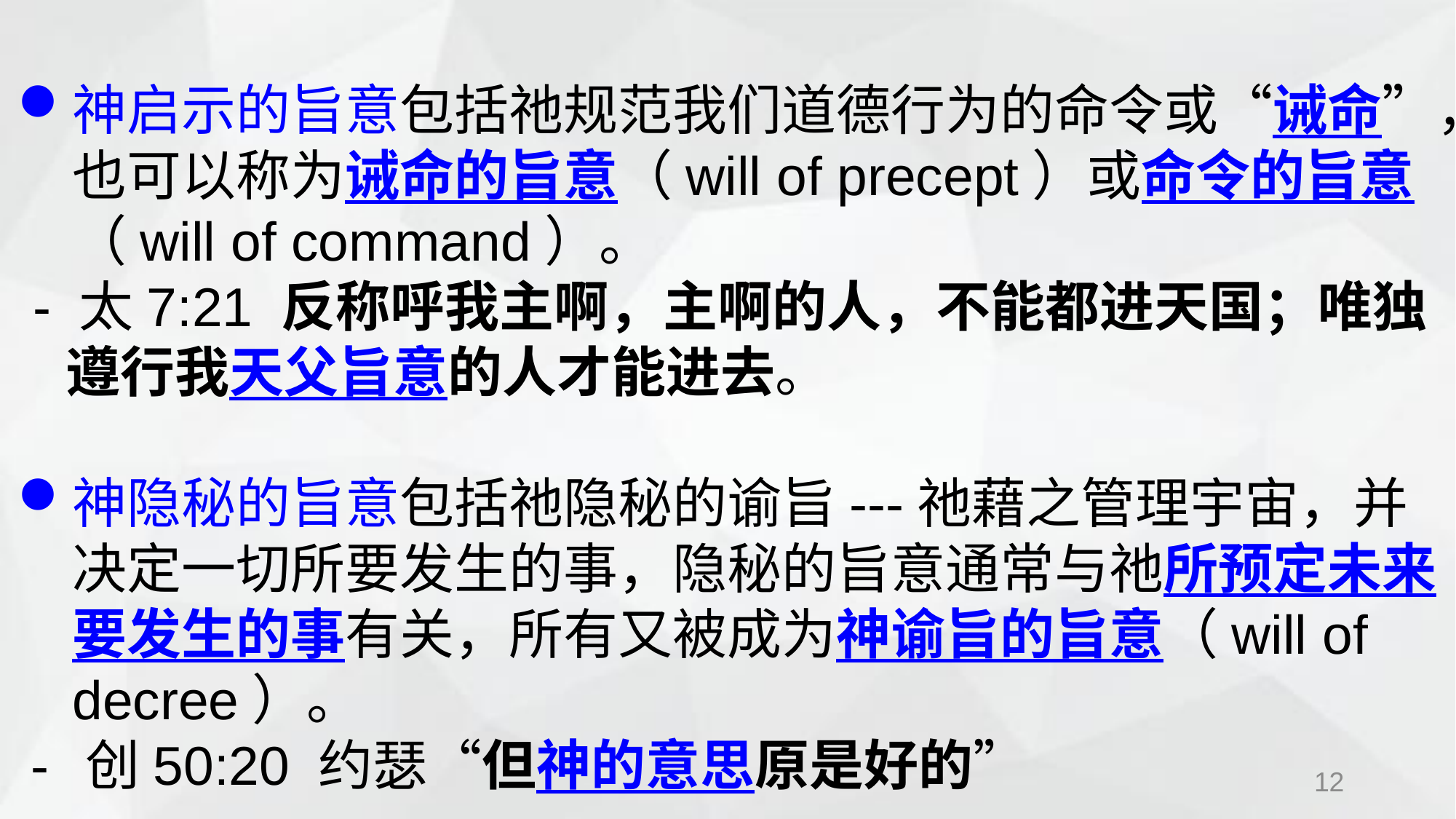

神启示的旨意包括祂规范我们道德行为的命令或“诫命”，也可以称为诫命的旨意（will of precept）或命令的旨意（will of command）。
 - 太7:21 反称呼我主啊，主啊的人，不能都进天国；唯独遵行我天父旨意的人才能进去。

神隐秘的旨意包括祂隐秘的谕旨---祂藉之管理宇宙，并决定一切所要发生的事，隐秘的旨意通常与祂所预定未来要发生的事有关，所有又被成为神谕旨的旨意（will of decree）。
-	创50:20 约瑟“但神的意思原是好的”
12